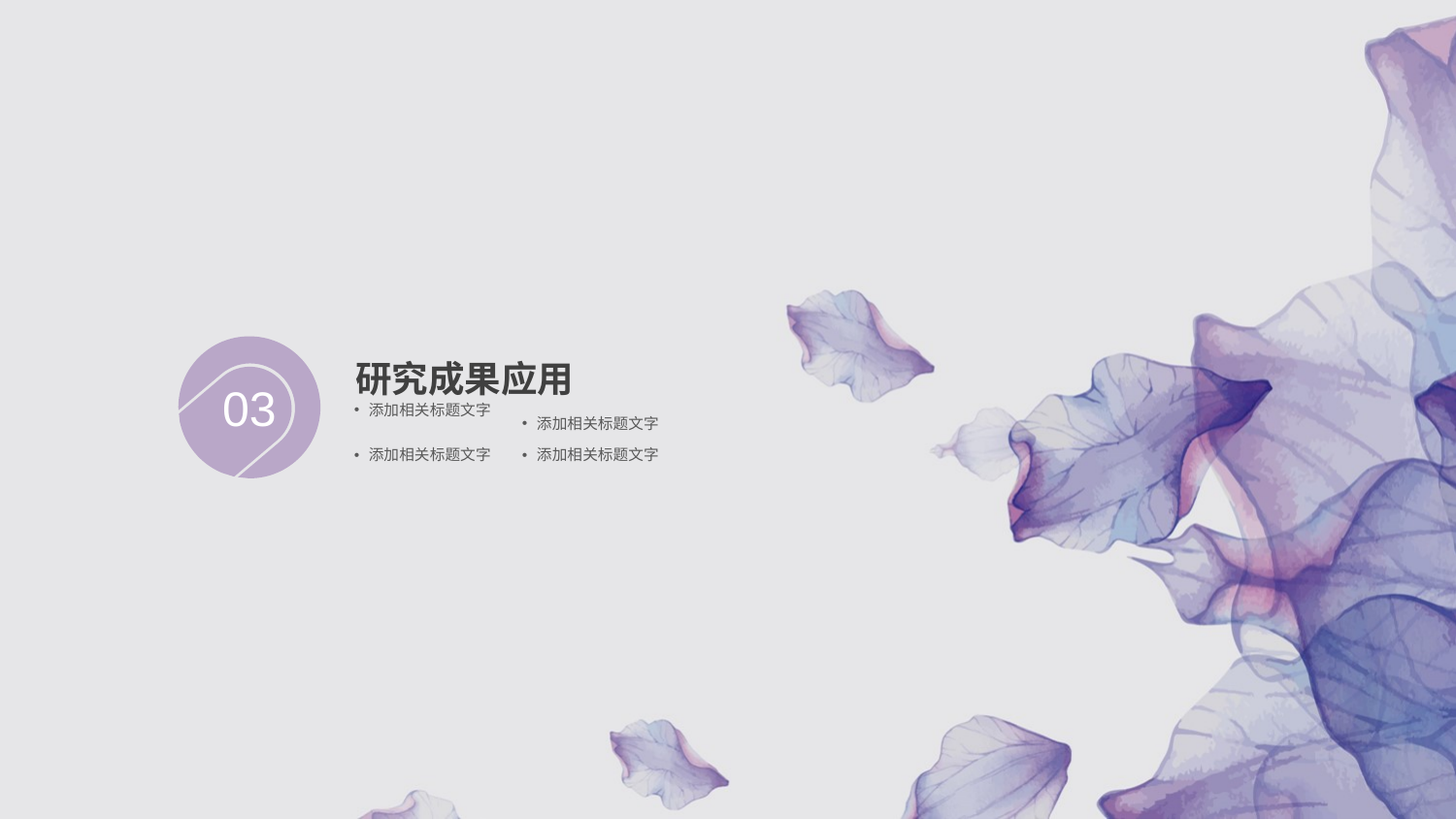

03
研究成果应用
添加相关标题文字
添加相关标题文字
添加相关标题文字
添加相关标题文字